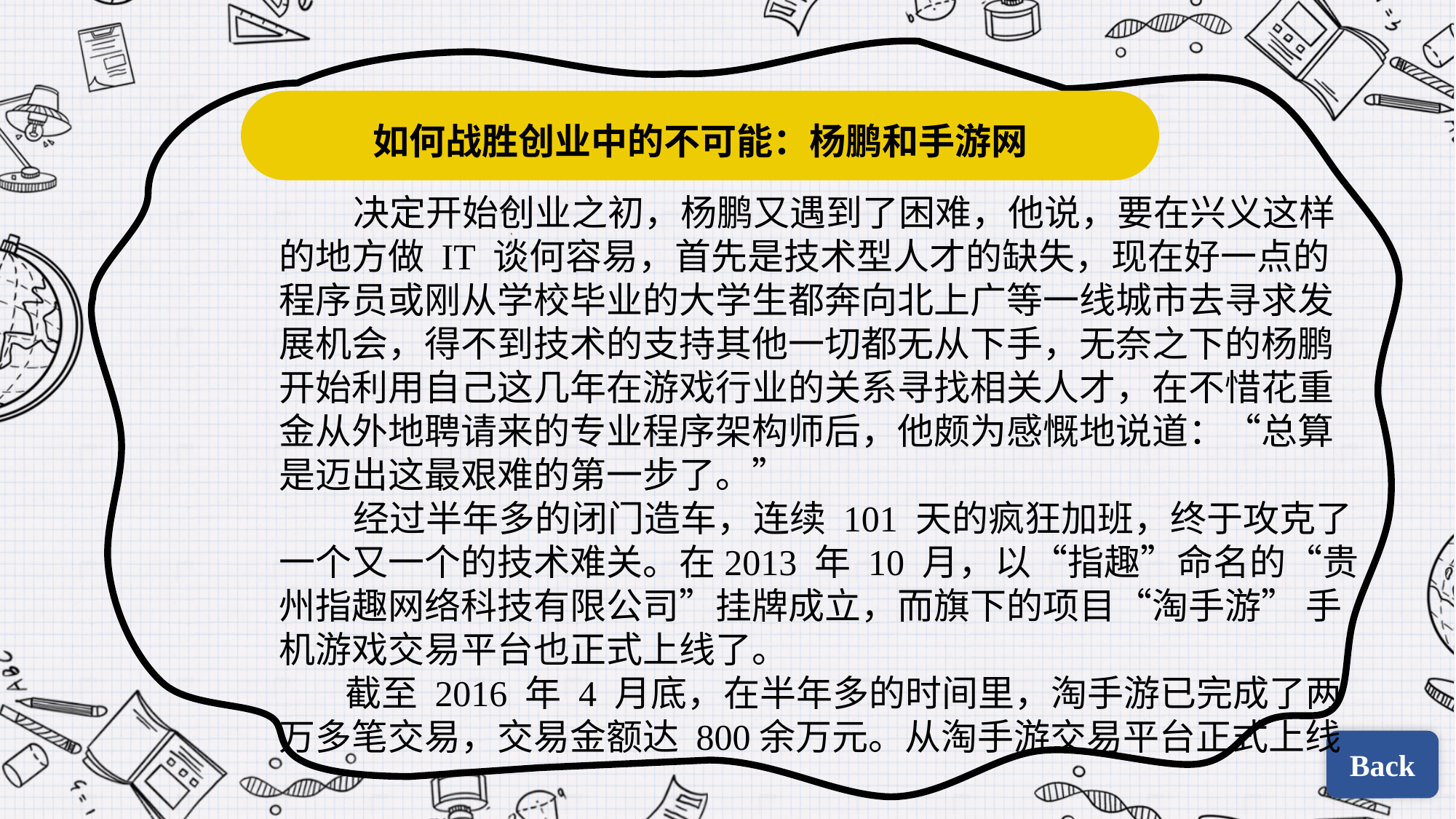

如何战胜创业中的不可能：杨鹏和手游网
        决定开始创业之初，杨鹏又遇到了困难，他说，要在兴义这样的地方做 IT 谈何容易，首先是技术型人才的缺失，现在好一点的程序员或刚从学校毕业的大学生都奔向北上广等一线城市去寻求发展机会，得不到技术的支持其他一切都无从下手，无奈之下的杨鹏开始利用自己这几年在游戏行业的关系寻找相关人才，在不惜花重金从外地聘请来的专业程序架构师后，他颇为感慨地说道：“总算是迈出这最艰难的第一步了。”
        经过半年多的闭门造车，连续 101 天的疯狂加班，终于攻克了一个又一个的技术难关。在2013 年 10 月，以“指趣”命名的“贵州指趣网络科技有限公司”挂牌成立，而旗下的项目“淘手游” 手机游戏交易平台也正式上线了。
       截至 2016 年 4 月底，在半年多的时间里，淘手游已完成了两万多笔交易，交易金额达 800余万元。从淘手游交易平台正式上线

Back